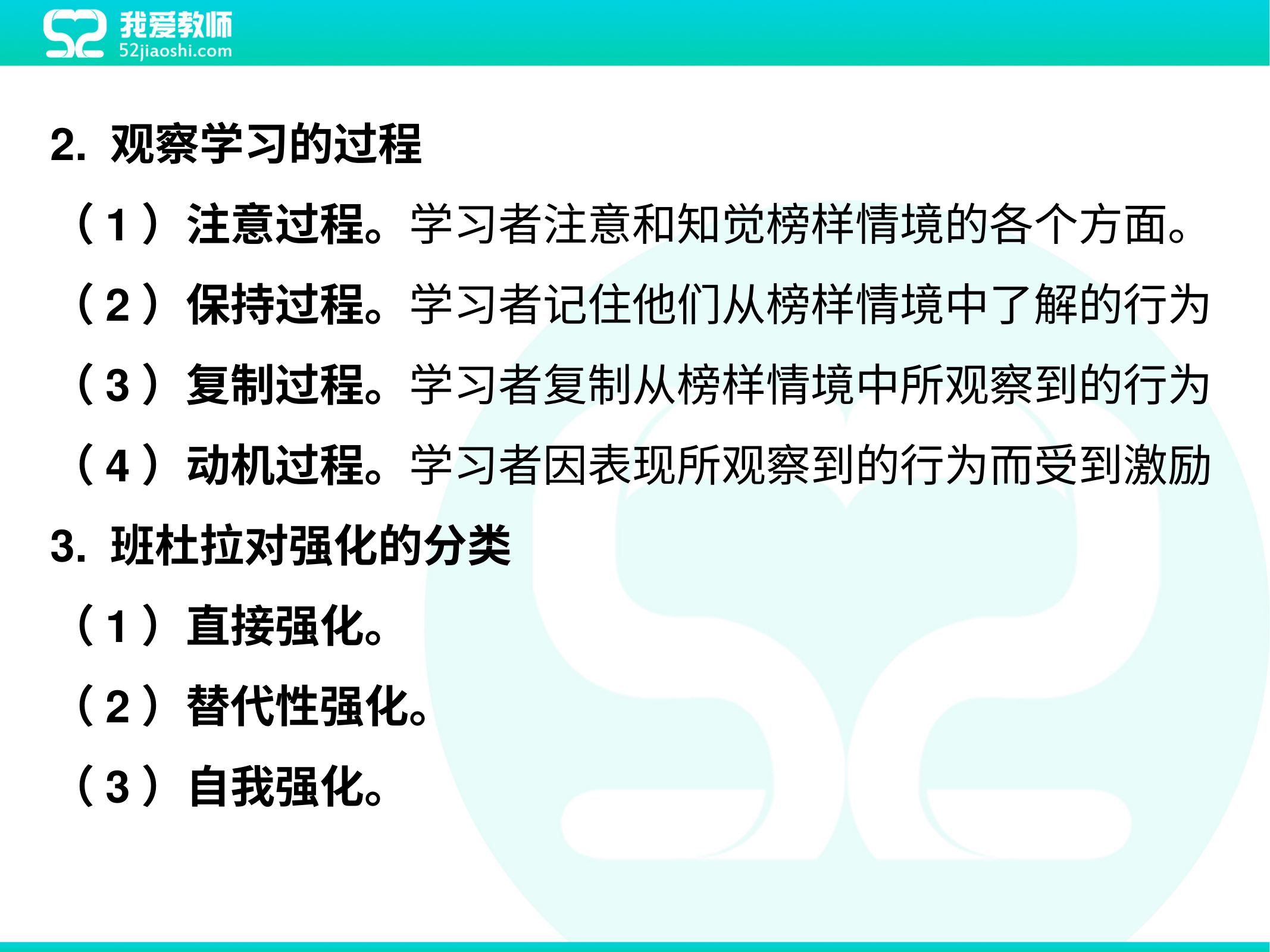

2. 观察学习的过程
（1）注意过程。学习者注意和知觉榜样情境的各个方面。
（2）保持过程。学习者记住他们从榜样情境中了解的行为（3）复制过程。学习者复制从榜样情境中所观察到的行为
（4）动机过程。学习者因表现所观察到的行为而受到激励
3. 班杜拉对强化的分类
（1）直接强化。
（2）替代性强化。
（3）自我强化。